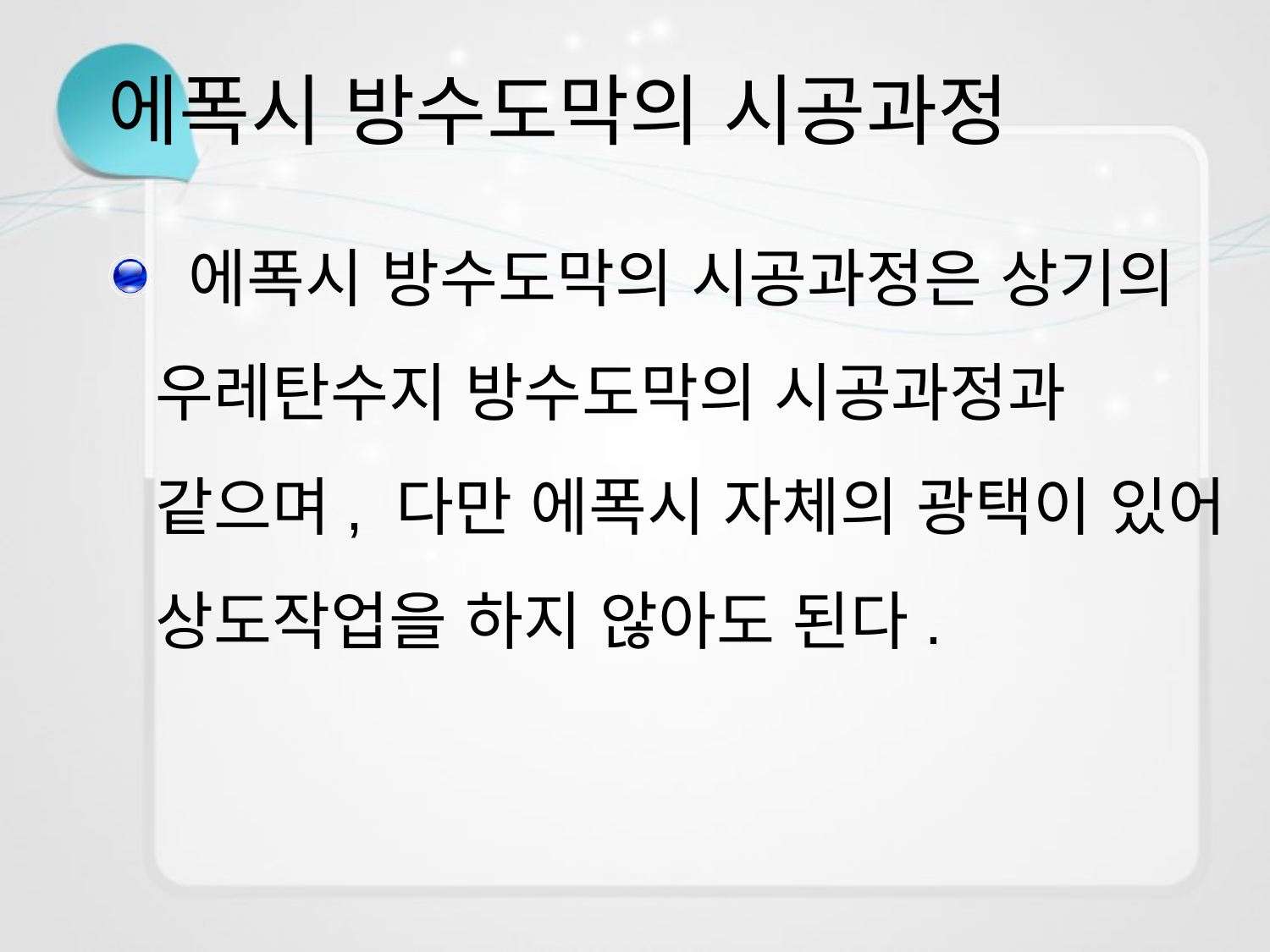

# 에폭시 방수도막의 시공과정
 에폭시 방수도막의 시공과정은 상기의 우레탄수지 방수도막의 시공과정과 같으며, 다만 에폭시 자체의 광택이 있어 상도작업을 하지 않아도 된다.